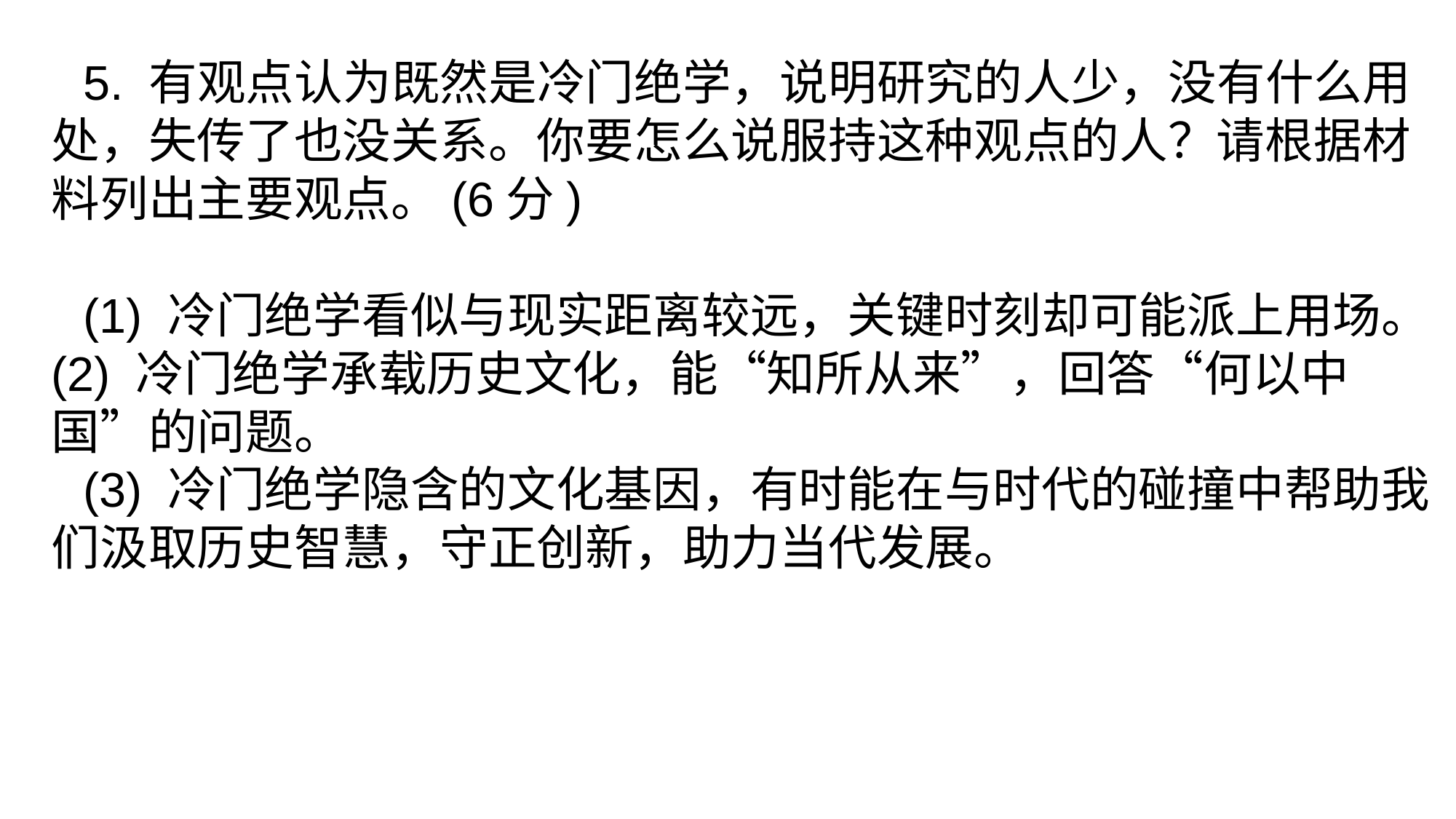

5. 有观点认为既然是冷门绝学，说明研究的人少，没有什么用处，失传了也没关系。你要怎么说服持这种观点的人？请根据材料列出主要观点。(6分)
(1) 冷门绝学看似与现实距离较远，关键时刻却可能派上用场。(2) 冷门绝学承载历史文化，能“知所从来”，回答“何以中国”的问题。
(3) 冷门绝学隐含的文化基因，有时能在与时代的碰撞中帮助我们汲取历史智慧，守正创新，助力当代发展。